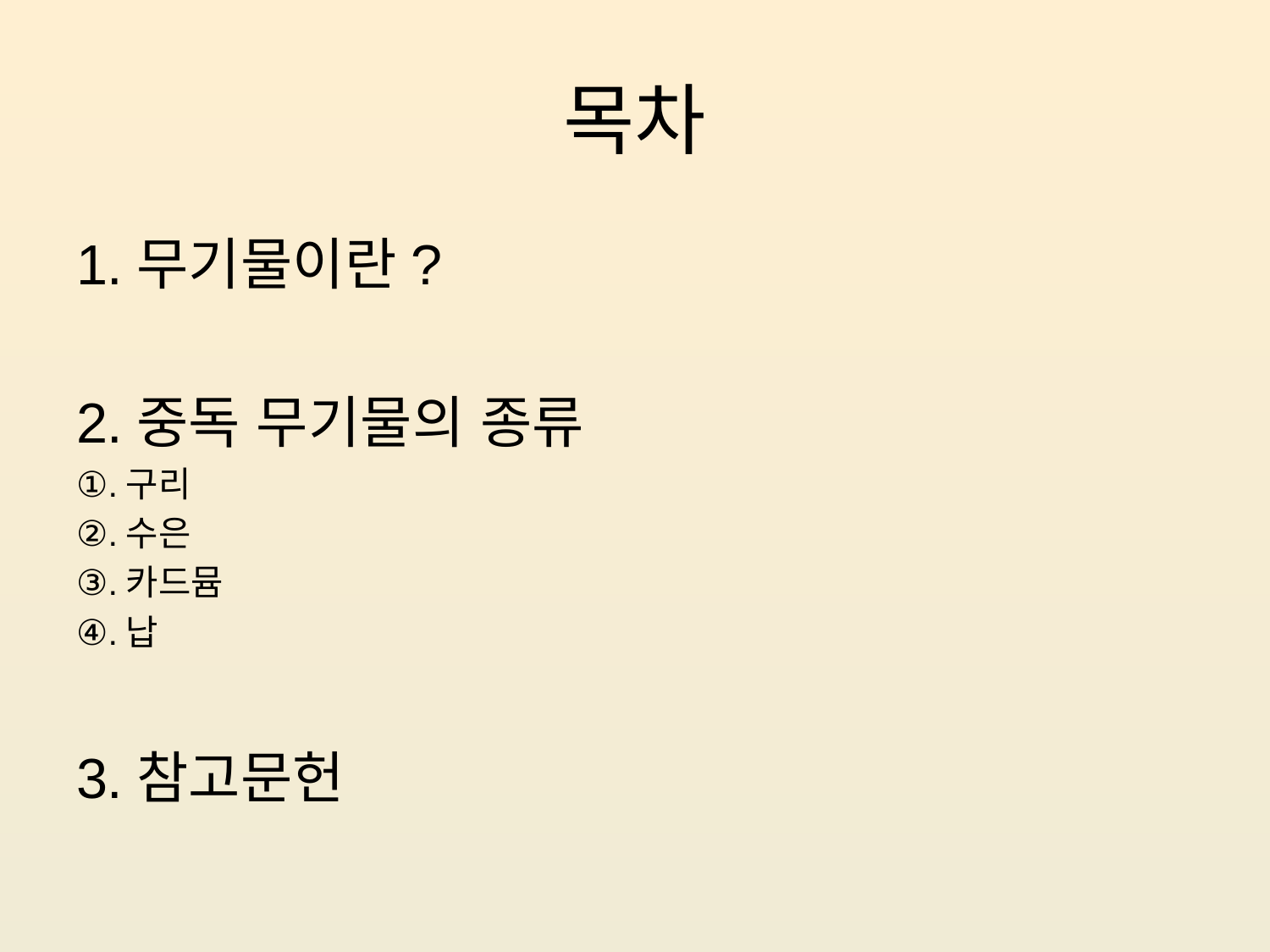

# 목차
1.무기물이란?

2.중독 무기물의 종류
①.구리
②.수은
③.카드뮴
④.납

3.참고문헌